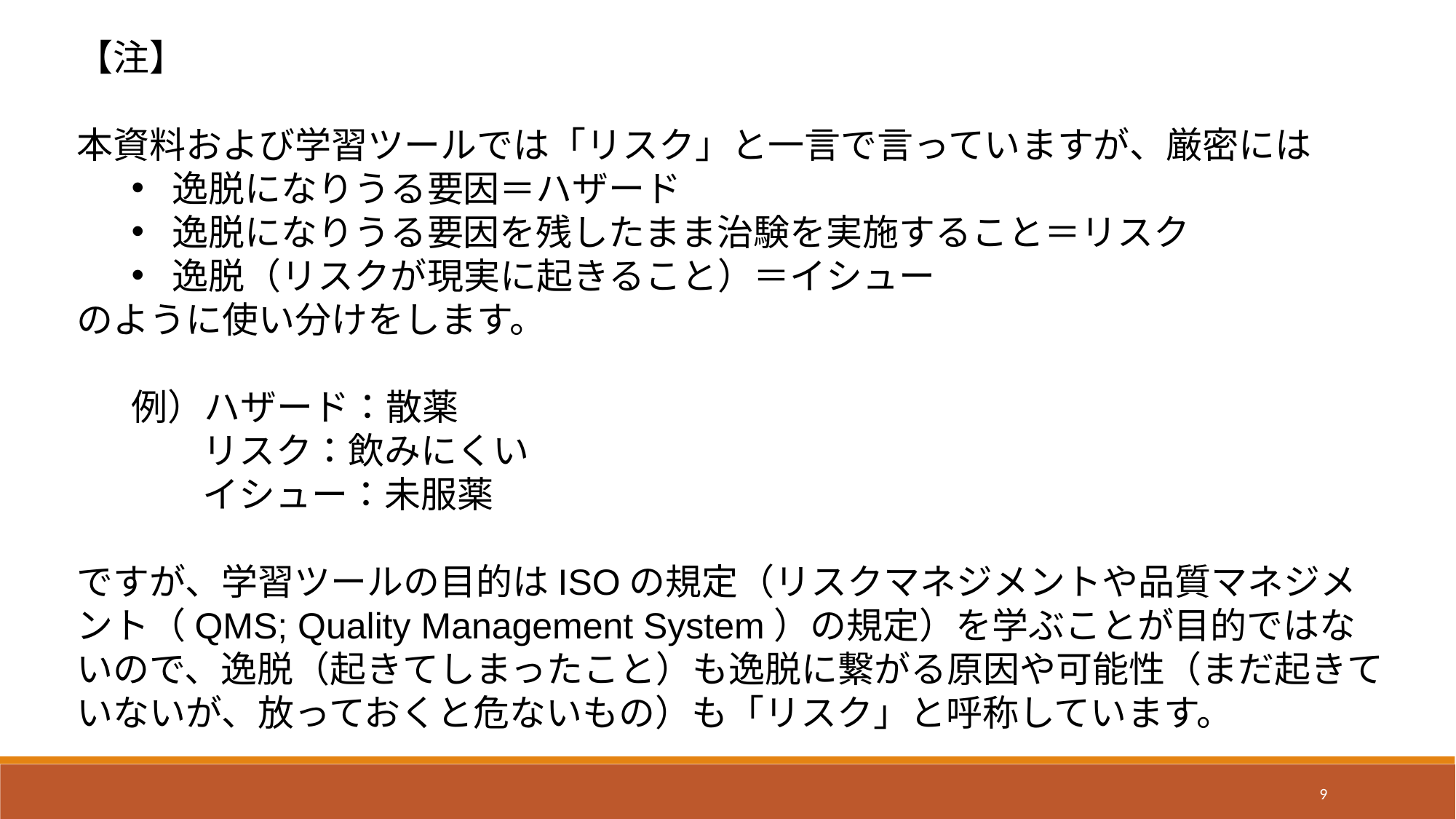

【注】

本資料および学習ツールでは「リスク」と一言で言っていますが、厳密には
逸脱になりうる要因＝ハザード
逸脱になりうる要因を残したまま治験を実施すること＝リスク
逸脱（リスクが現実に起きること）＝イシュー
のように使い分けをします。

例）ハザード：散薬
 リスク：飲みにくい
 イシュー：未服薬

ですが、学習ツールの目的はISOの規定（リスクマネジメントや品質マネジメント（QMS; Quality Management System）の規定）を学ぶことが目的ではないので、逸脱（起きてしまったこと）も逸脱に繋がる原因や可能性（まだ起きていないが、放っておくと危ないもの）も「リスク」と呼称しています。
9